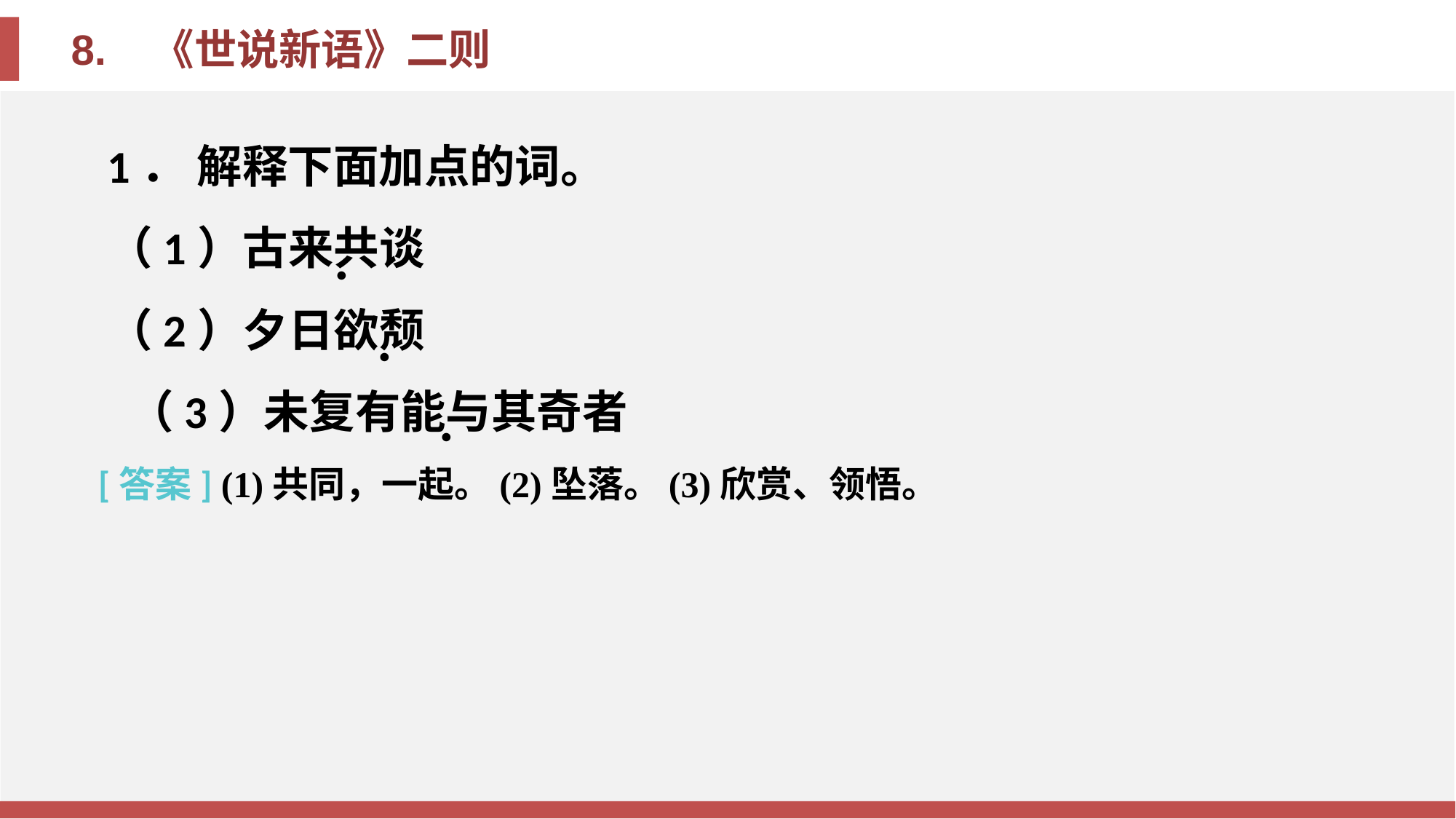

1． 解释下面加点的词。
（1）古来共谈
（2）夕日欲颓
 （3）未复有能与其奇者
·
·
·
[答案] (1)共同，一起。(2)坠落。(3)欣赏、领悟。